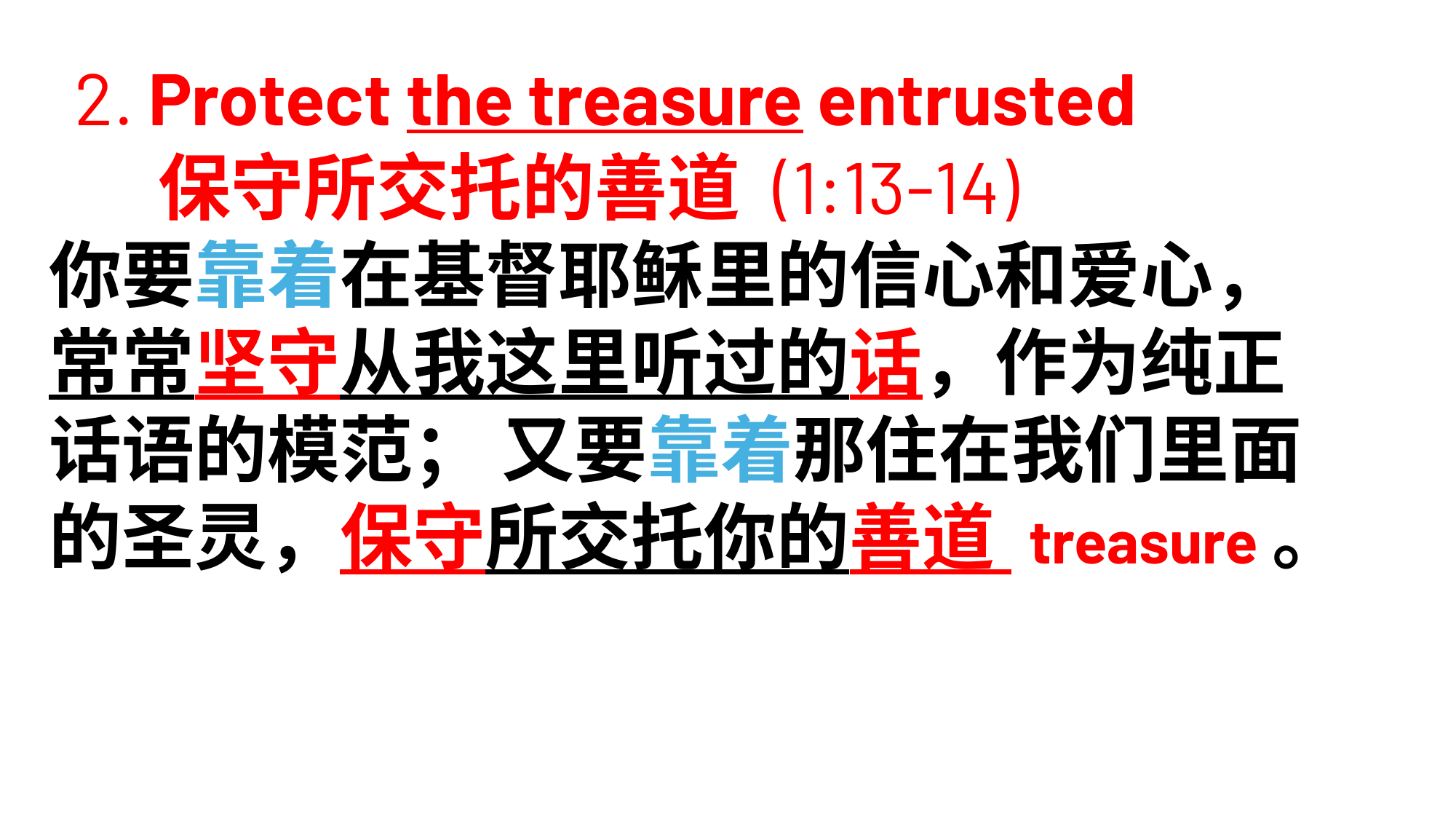

2. Protect the treasure entrusted
	保守所交托的善道 (1:13-14)
你要靠着在基督耶稣里的信心和爱心，常常坚守从我这里听过的话，作为纯正话语的模范； 又要靠着那住在我们里面的圣灵，保守所交托你的善道 treasure。